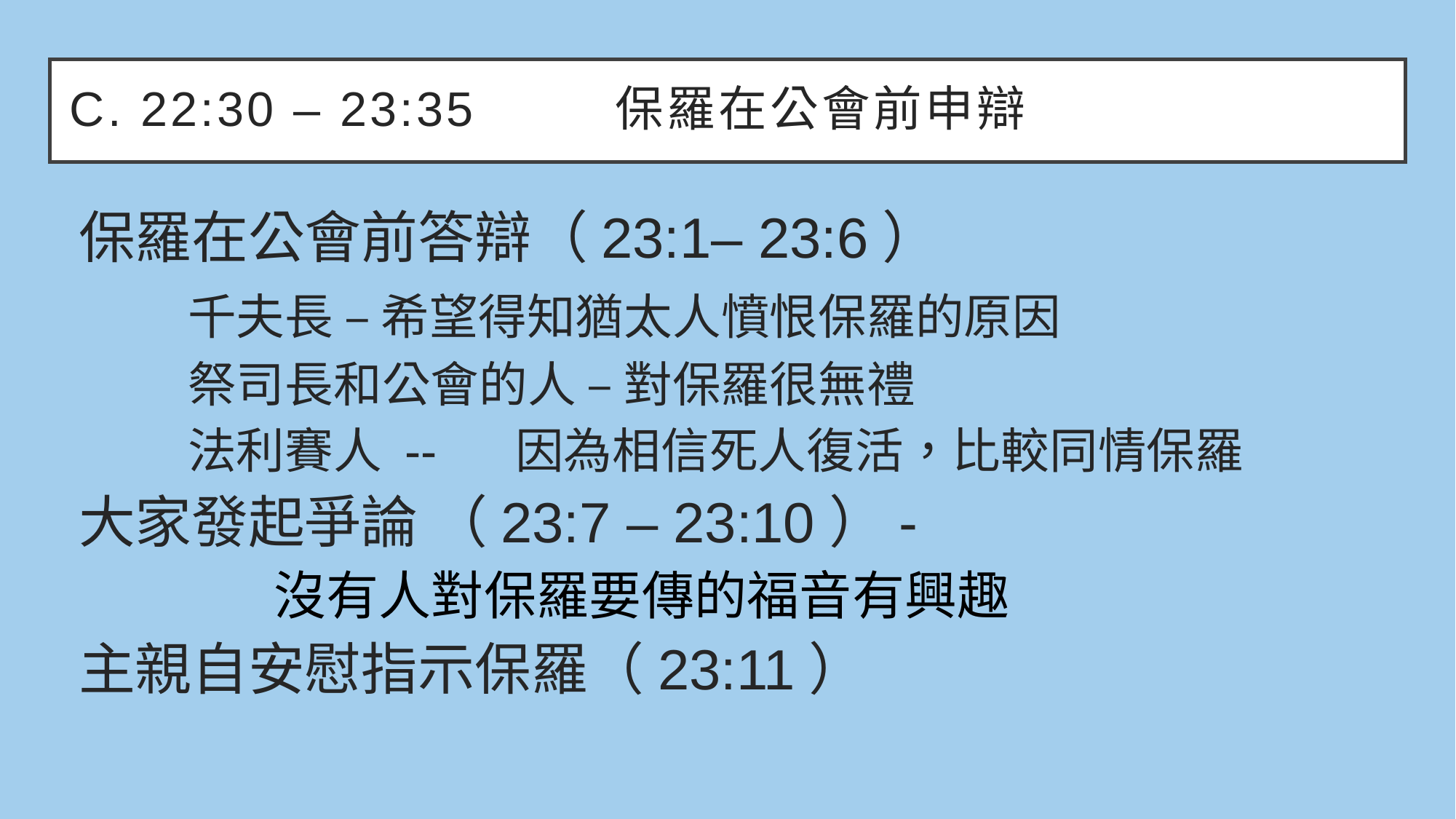

# C. 22:30 – 23:35		保羅在公會前申辯
保羅在公會前答辯（23:1– 23:6）
	千夫長 – 希望得知猶太人憤恨保羅的原因
	祭司長和公會的人 – 對保羅很無禮
	法利賽人 -- 	因為相信死人復活，比較同情保羅
大家發起爭論 （23:7 – 23:10）-
	沒有人對保羅要傳的福音有興趣
主親自安慰指示保羅（23:11）